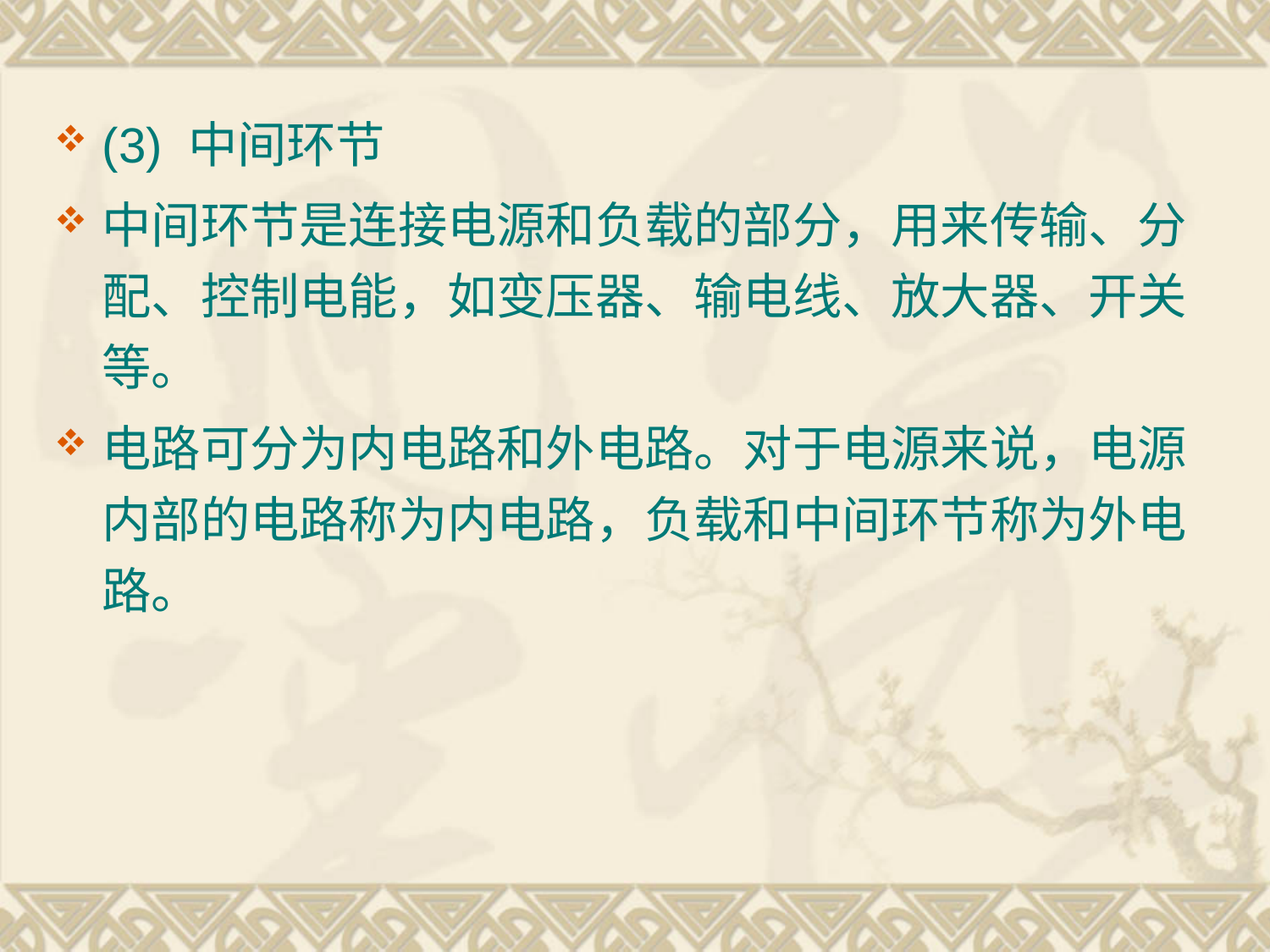

(3) 中间环节
中间环节是连接电源和负载的部分，用来传输、分配、控制电能，如变压器、输电线、放大器、开关等。
电路可分为内电路和外电路。对于电源来说，电源内部的电路称为内电路，负载和中间环节称为外电路。